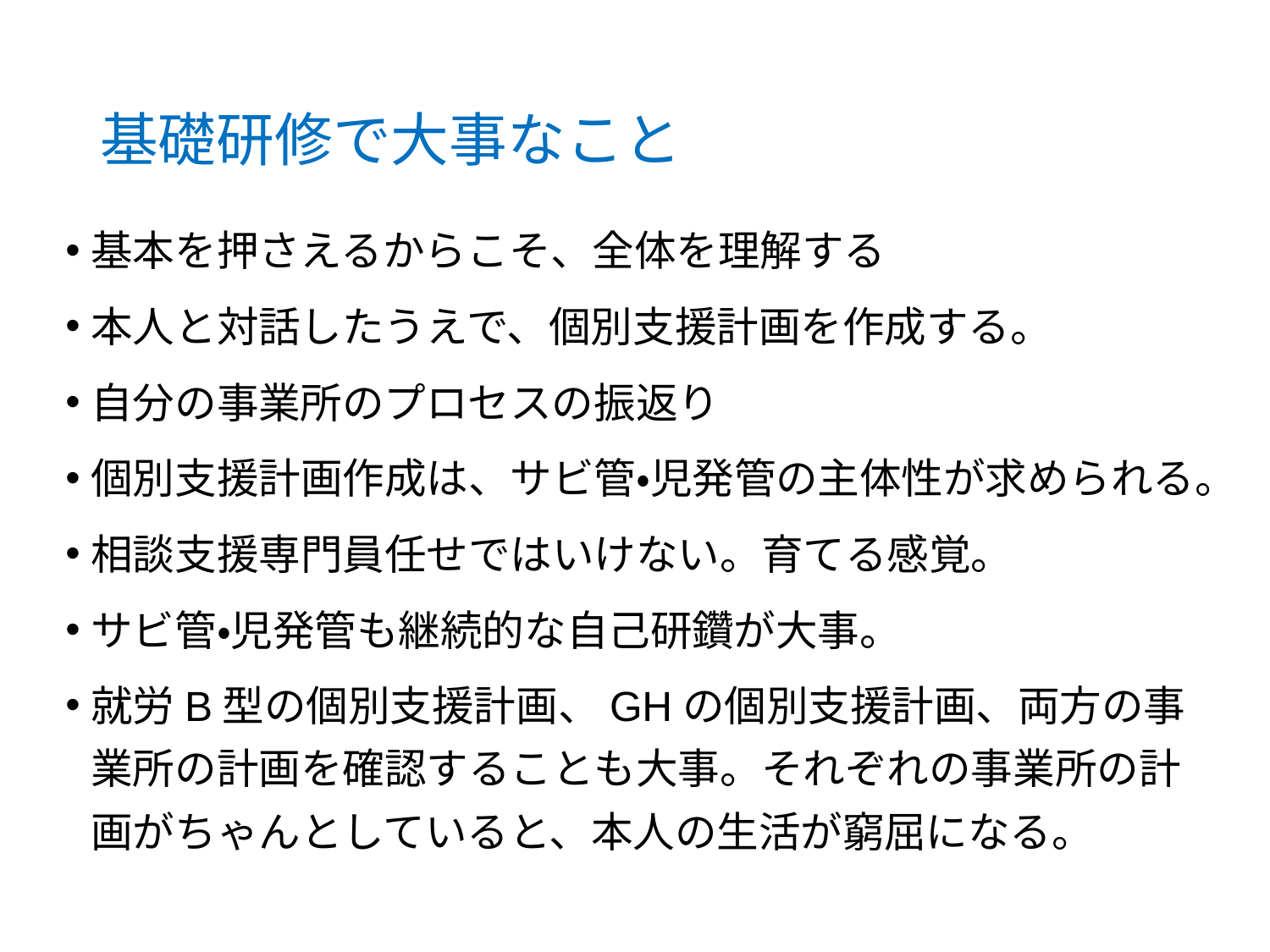

# 基礎研修で大事なこと
基本を押さえるからこそ、全体を理解する
本人と対話したうえで、個別支援計画を作成する。
自分の事業所のプロセスの振返り
個別支援計画作成は、サビ管・児発管の主体性が求められる。
相談支援専門員任せではいけない。育てる感覚。
サビ管・児発管も継続的な自己研鑽が大事。
就労B型の個別支援計画、GHの個別支援計画、両方の事業所の計画を確認することも大事。それぞれの事業所の計画がちゃんとしていると、本人の生活が窮屈になる。